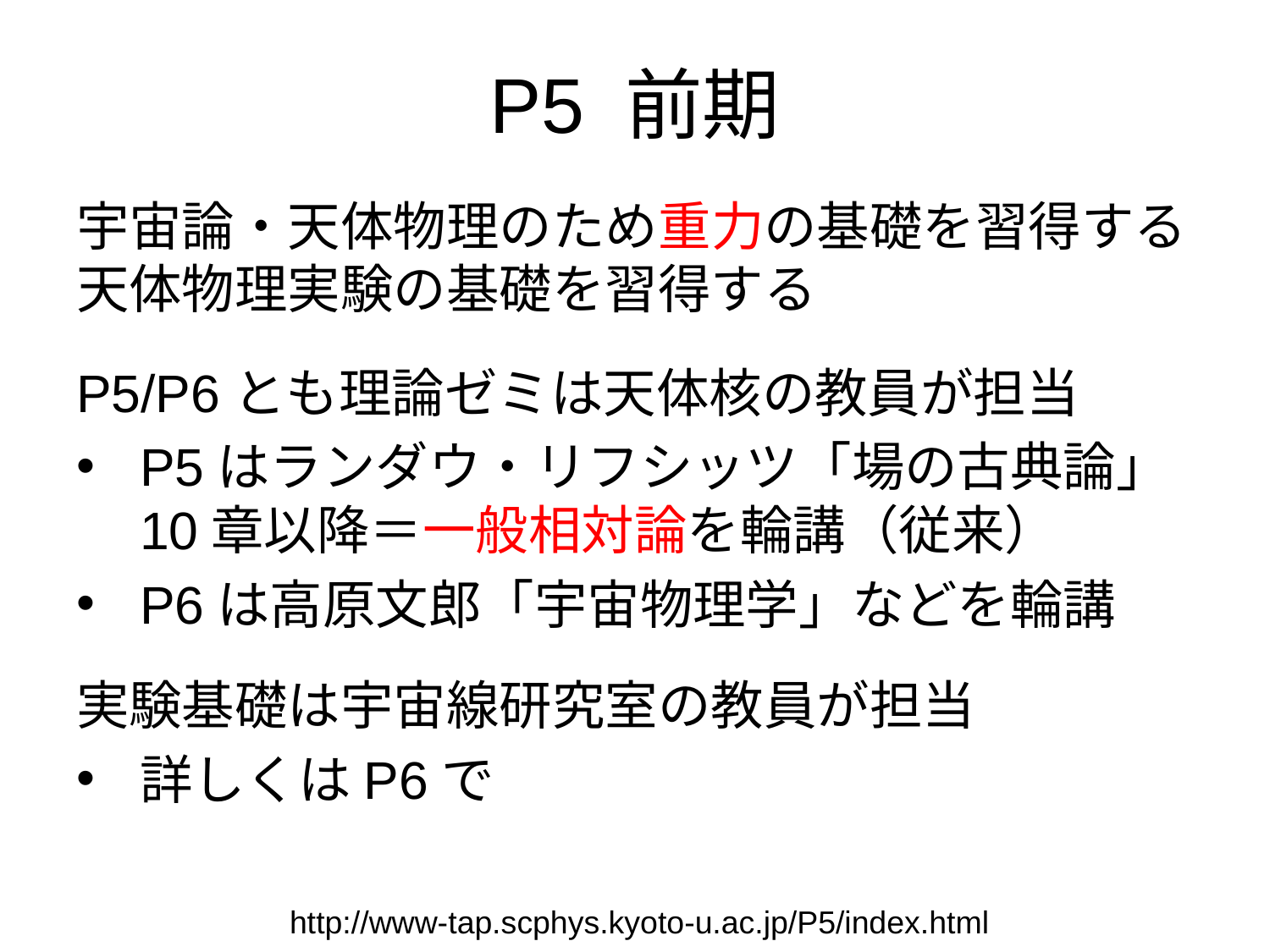

# P5 前期
宇宙論・天体物理のため重力の基礎を習得する天体物理実験の基礎を習得する

P5/P6とも理論ゼミは天体核の教員が担当
P5はランダウ・リフシッツ「場の古典論」10章以降＝一般相対論を輪講（従来）
P6は高原文郎「宇宙物理学」などを輪講

実験基礎は宇宙線研究室の教員が担当
詳しくはP6で
http://www-tap.scphys.kyoto-u.ac.jp/P5/index.html